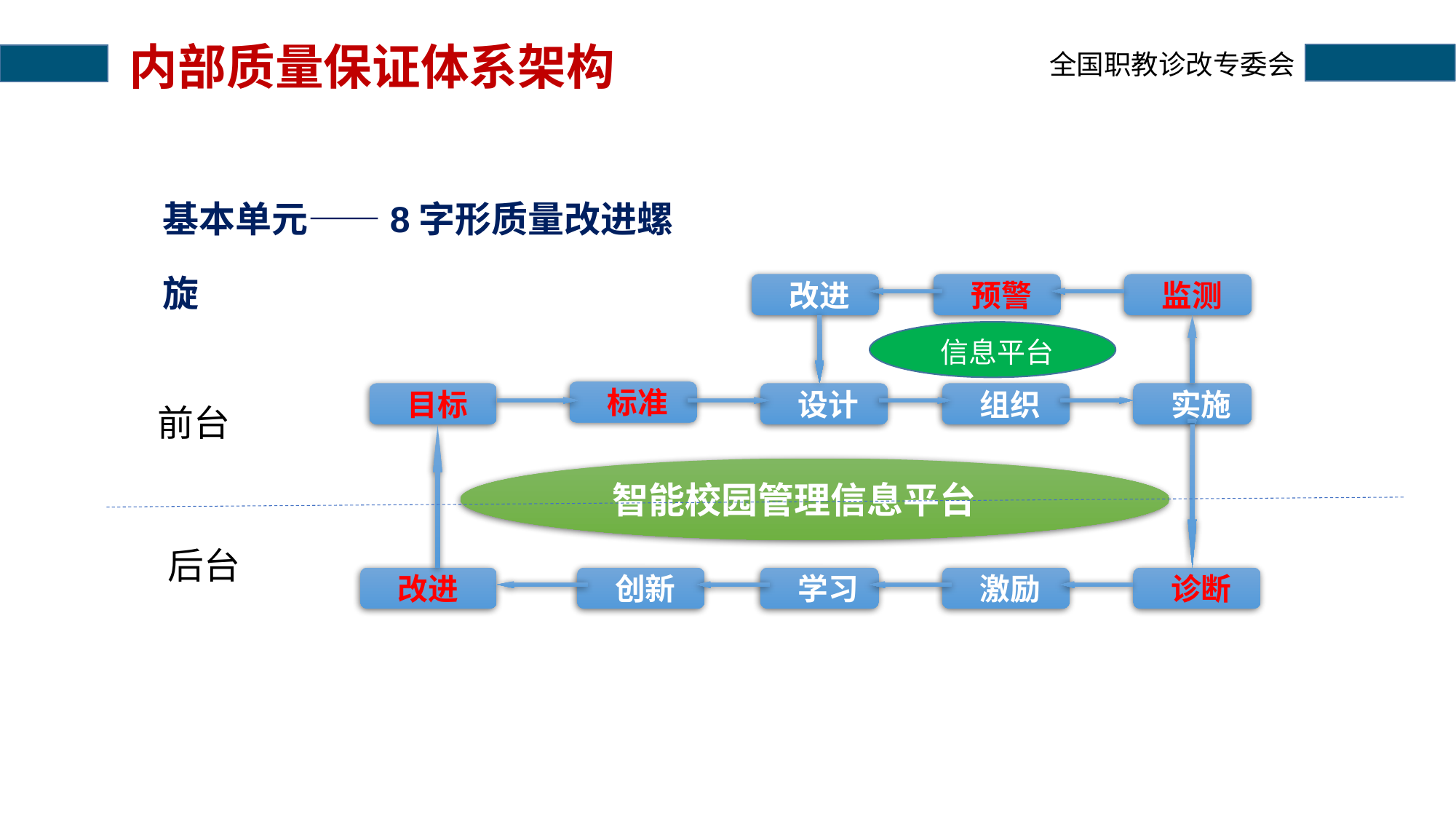

# 内部质量保证体系架构
基本单元——8字形质量改进螺旋
  改进
  预警
  监测

信息平台

  标准
  目标
  设计
  组织
  实施

前台

   智能校园管理信息平台
后台
  改进
  创新
  学习
  激励
  诊断